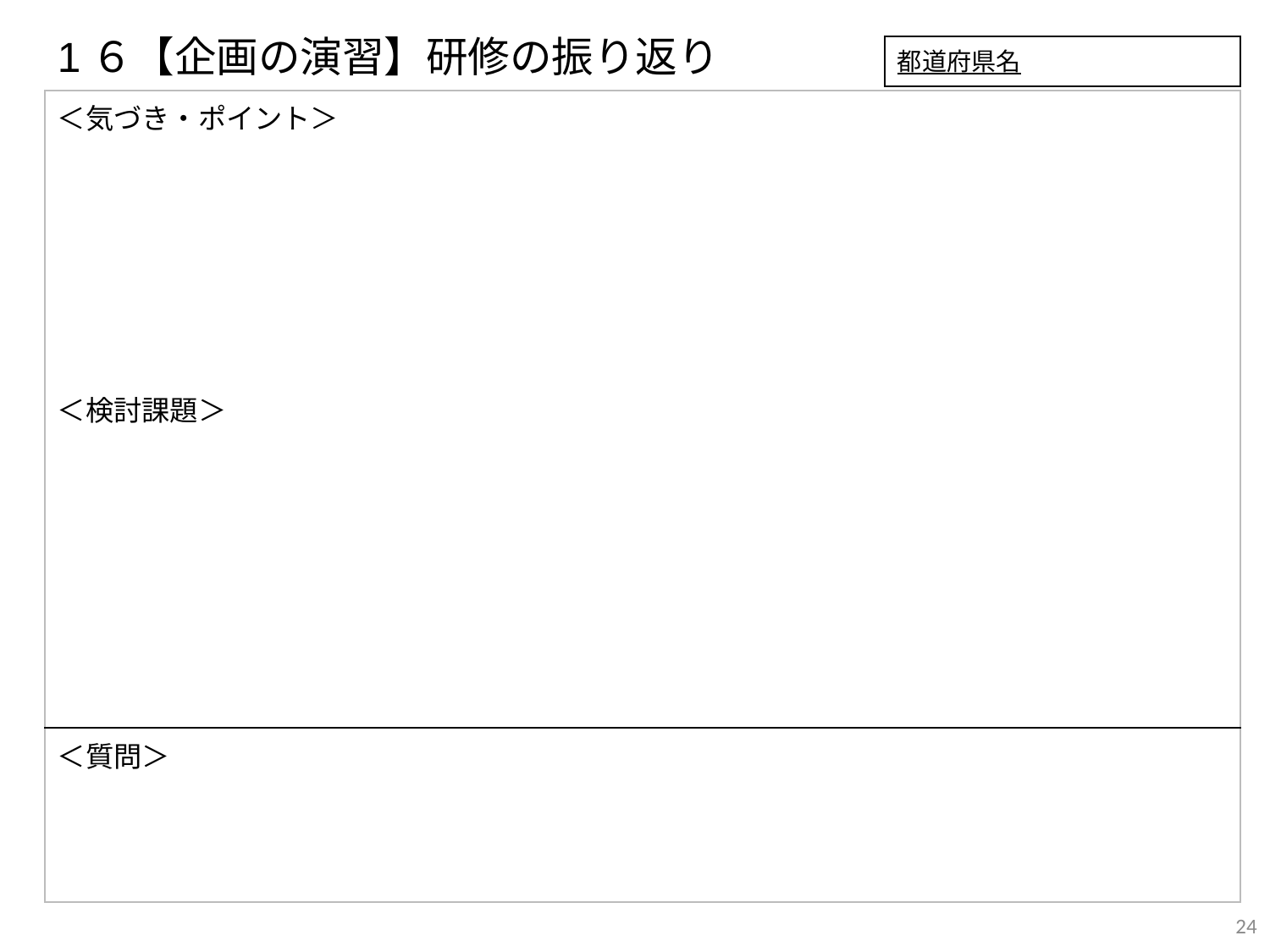

1６【企画の演習】研修の振り返り
都道府県名
| ＜気づき・ポイント＞ ＜検討課題＞ |
| --- |
| ＜質問＞ |
24